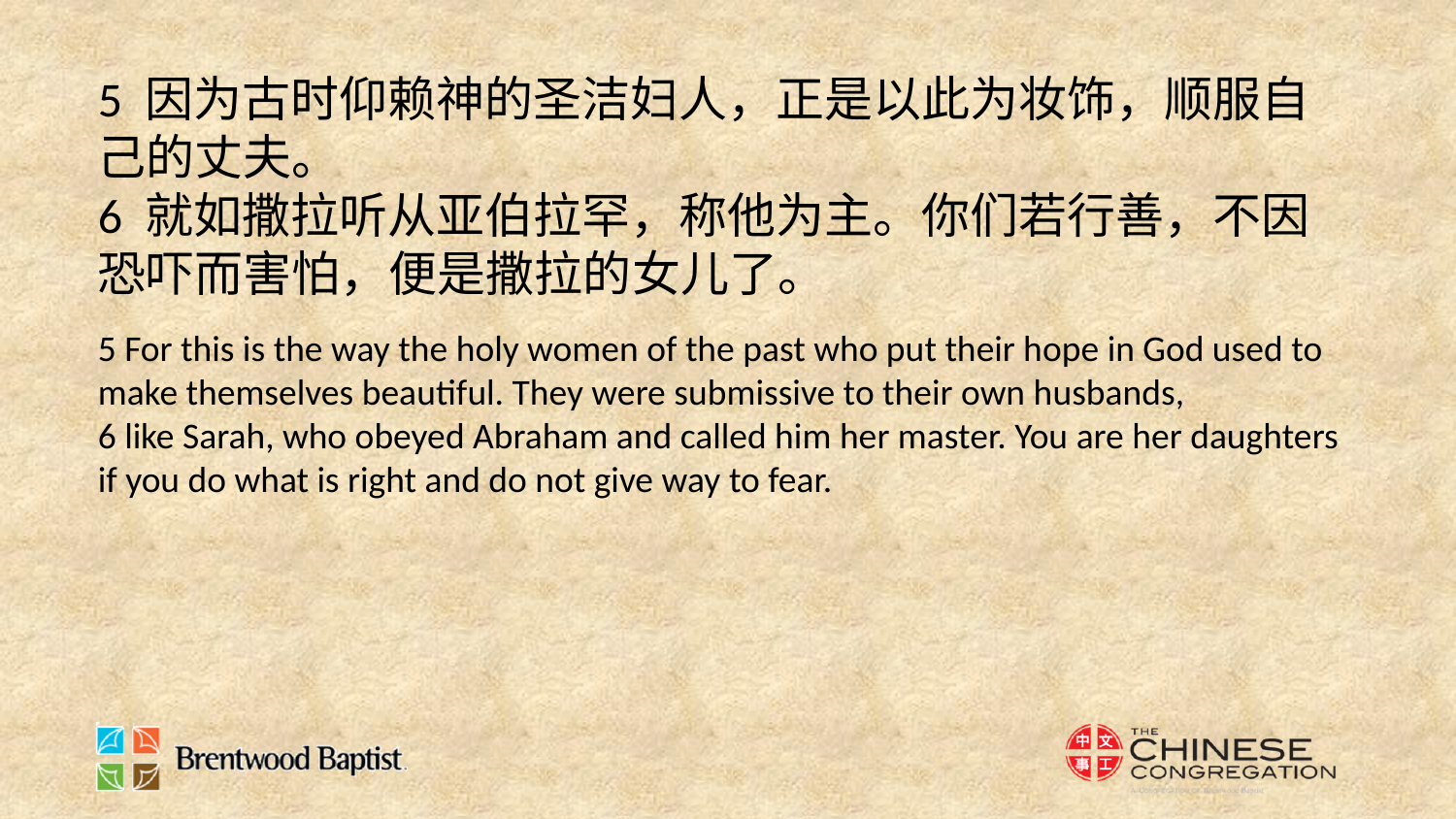

5 因为古时仰赖神的圣洁妇人，正是以此为妆饰，顺服自己的丈夫。
6 就如撒拉听从亚伯拉罕，称他为主。你们若行善，不因恐吓而害怕，便是撒拉的女儿了。

5 For this is the way the holy women of the past who put their hope in God used to make themselves beautiful. They were submissive to their own husbands,
6 like Sarah, who obeyed Abraham and called him her master. You are her daughters if you do what is right and do not give way to fear.